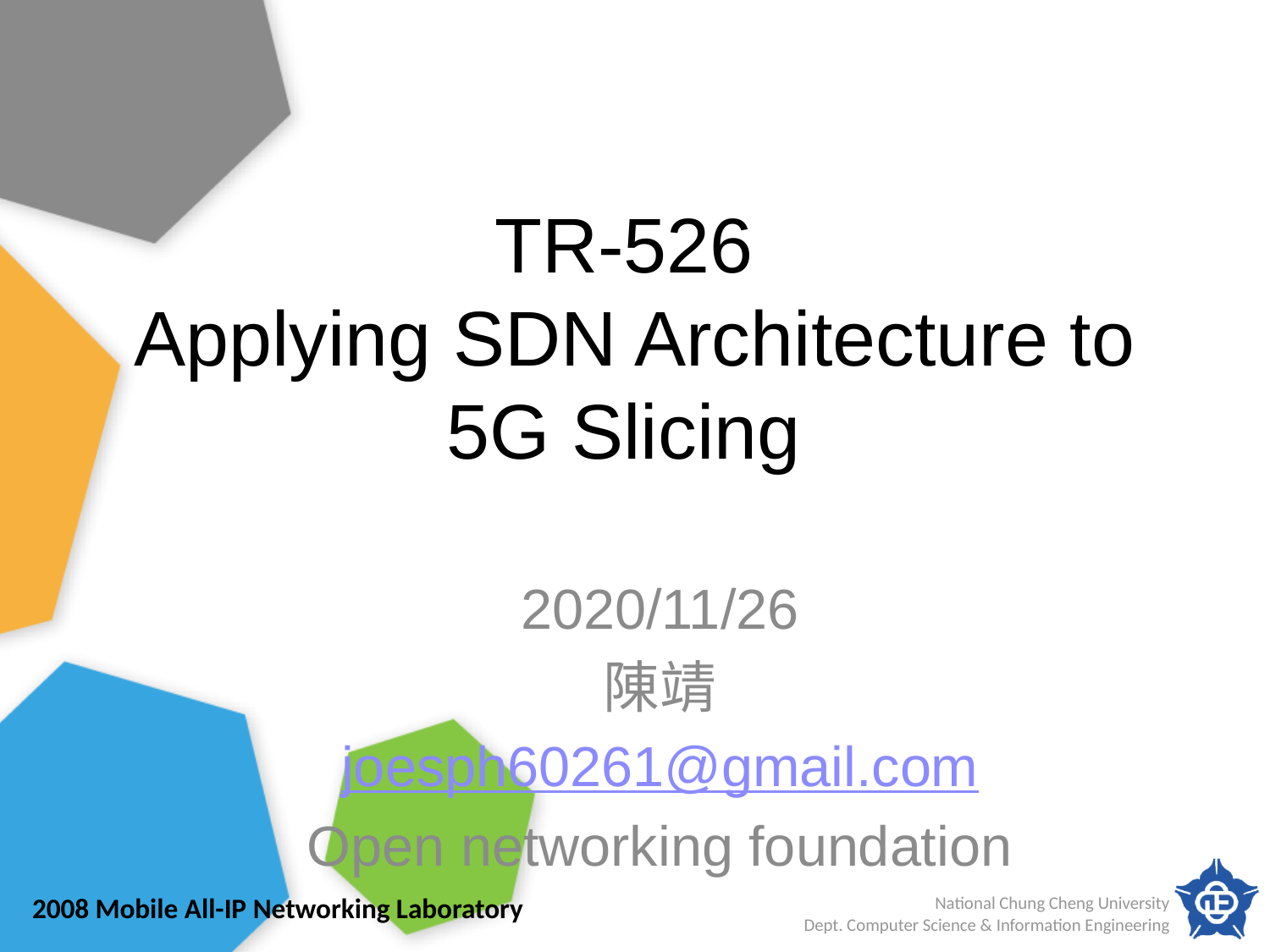

# TR-526 Applying SDN Architecture to 5G Slicing
2020/11/26
陳靖
joesph60261@gmail.com
Open networking foundation